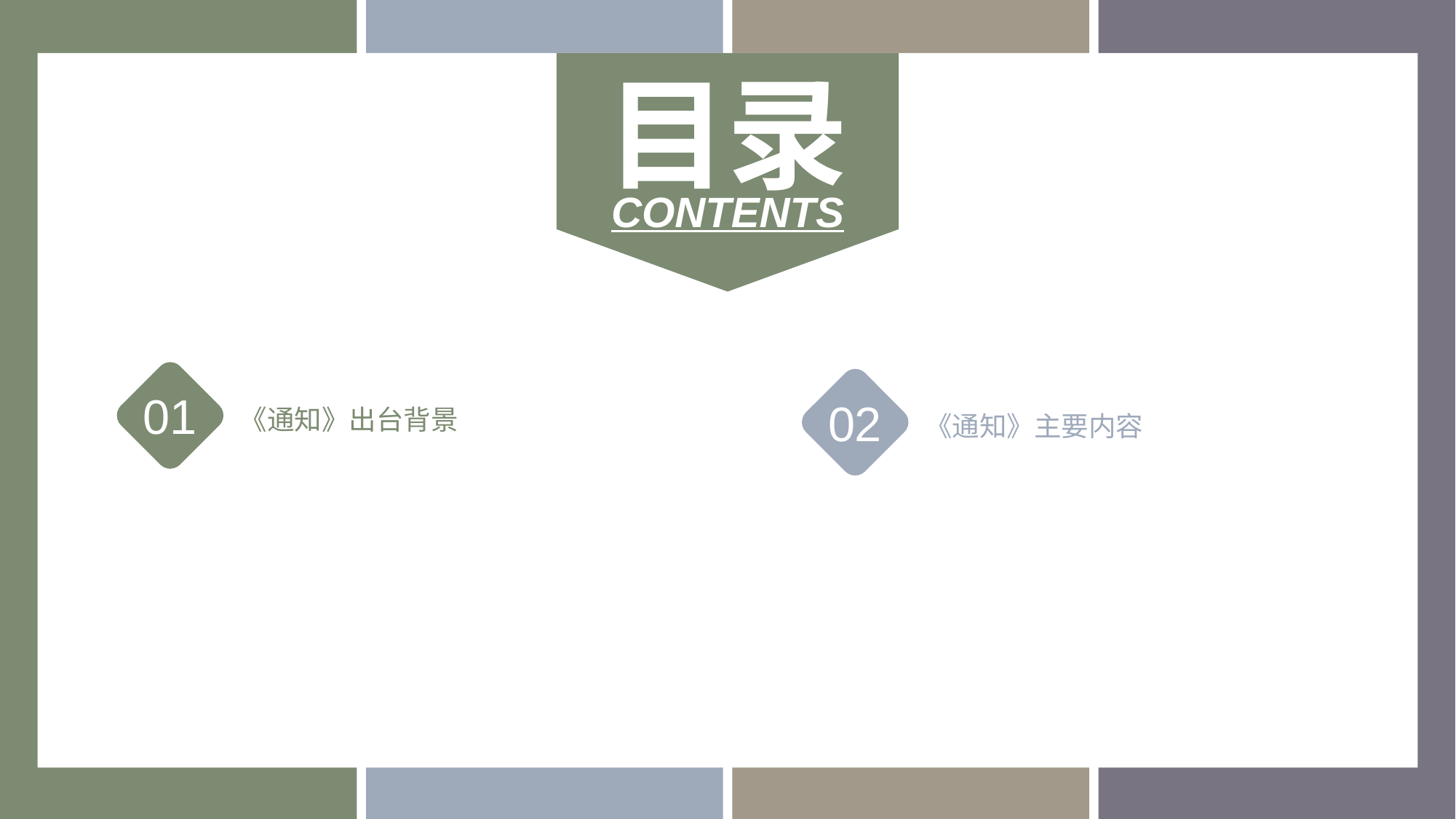

行业PPT模板http://www.1ppt.com/hangye/

目录
CONTENTS

01
《通知》出台背景

02
《通知》主要内容